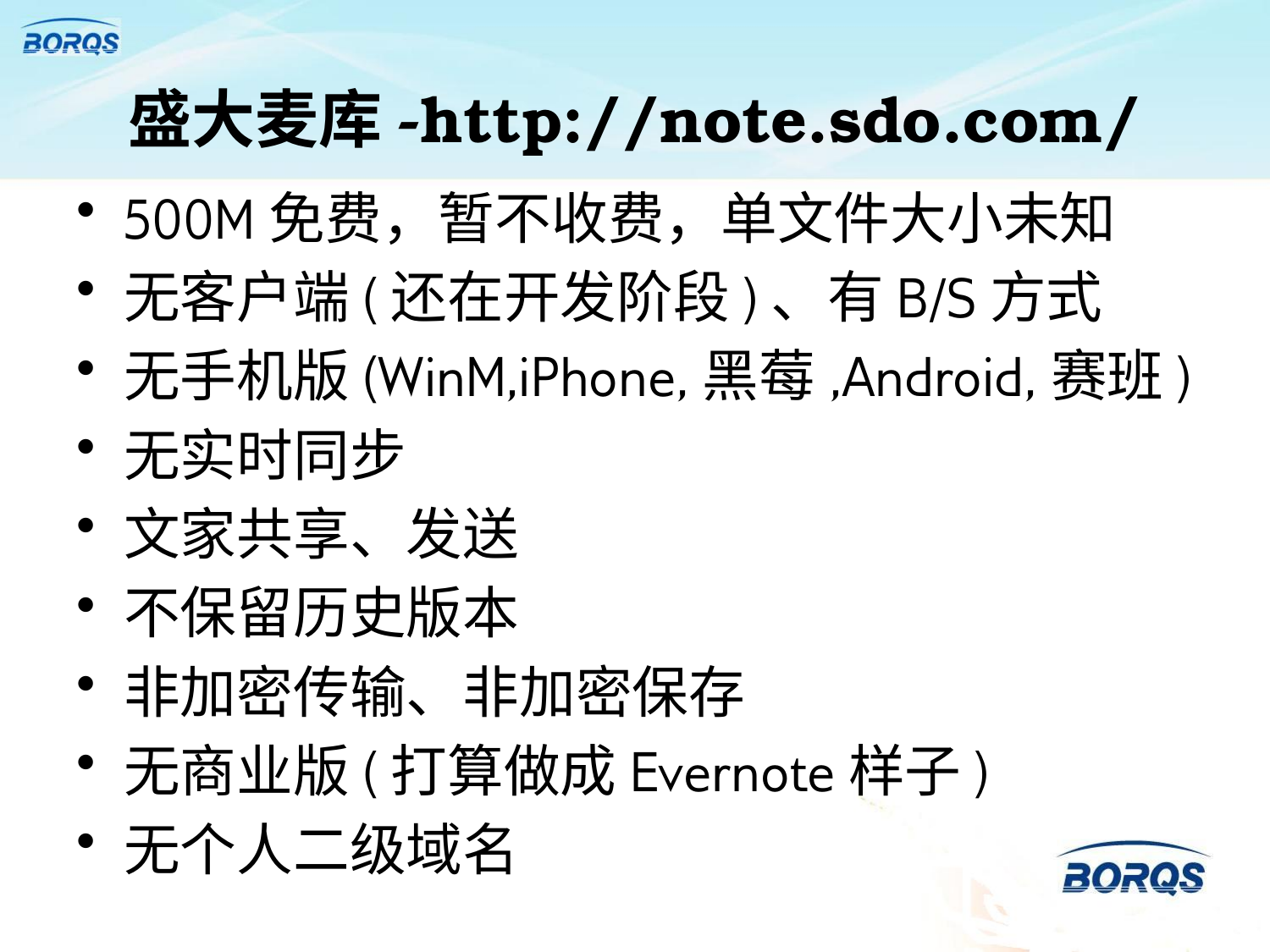

# 盛大麦库-http://note.sdo.com/
500M免费，暂不收费，单文件大小未知
无客户端(还在开发阶段)、有B/S方式
无手机版(WinM,iPhone,黑莓,Android,赛班)
无实时同步
文家共享、发送
不保留历史版本
非加密传输、非加密保存
无商业版(打算做成Evernote样子)
无个人二级域名